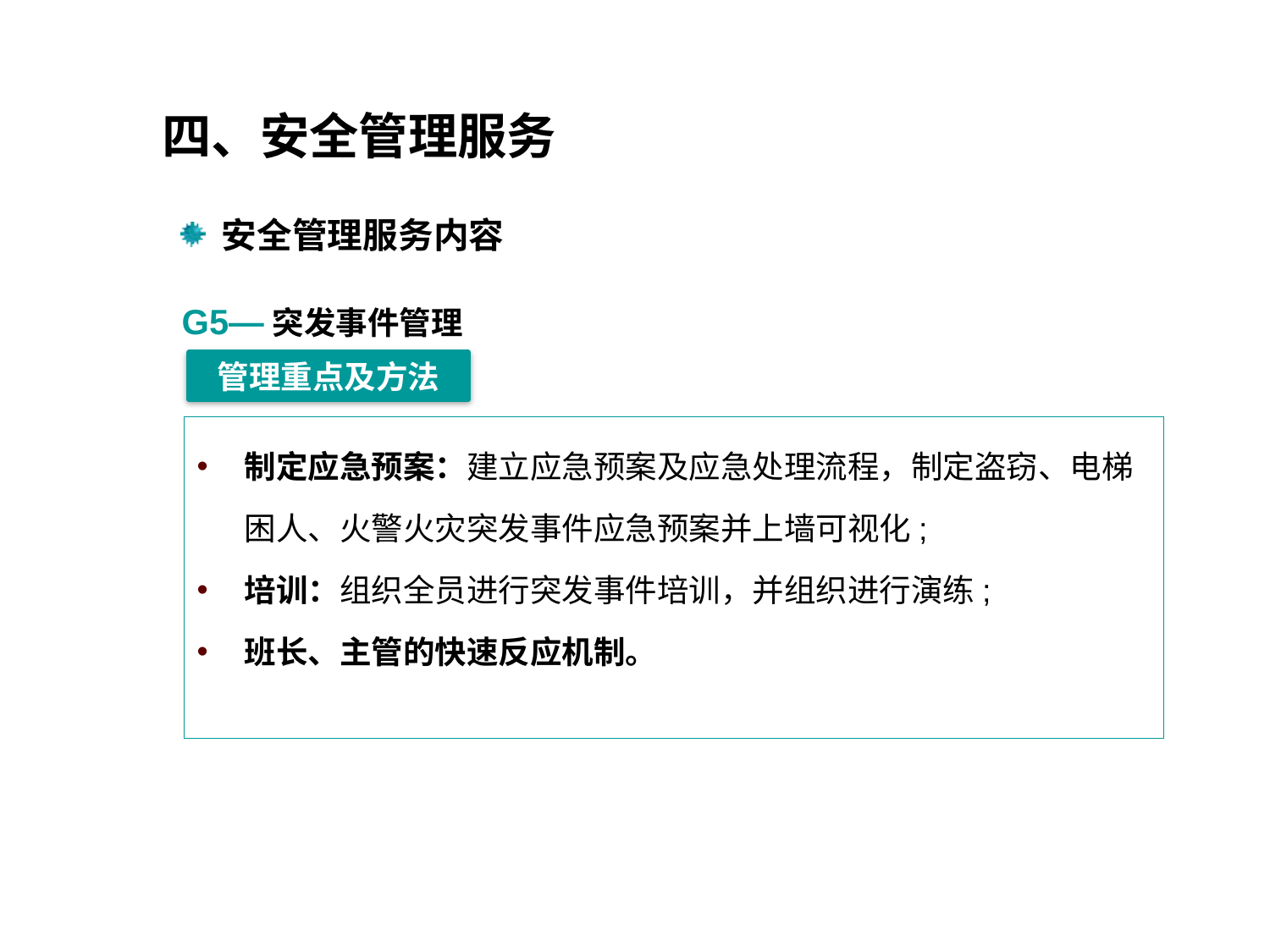

四、安全管理服务
 安全管理服务内容
G5—突发事件管理
管理重点及方法
制定应急预案：建立应急预案及应急处理流程，制定盗窃、电梯困人、火警火灾突发事件应急预案并上墙可视化;
培训：组织全员进行突发事件培训，并组织进行演练;
班长、主管的快速反应机制。